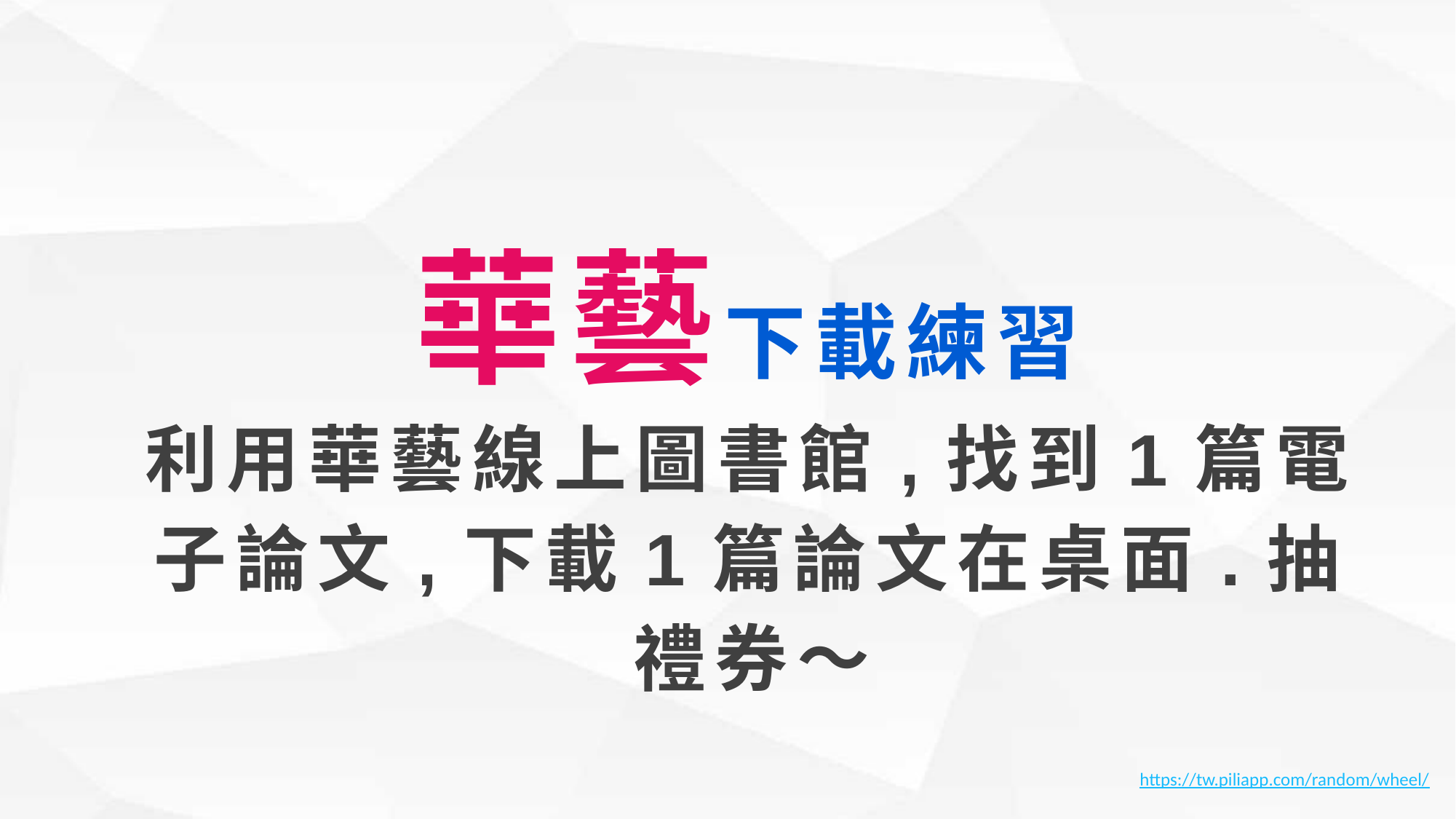

華藝下載練習
利用華藝線上圖書館,找到1篇電子論文,下載1篇論文在桌面.抽禮券～
https://tw.piliapp.com/random/wheel/